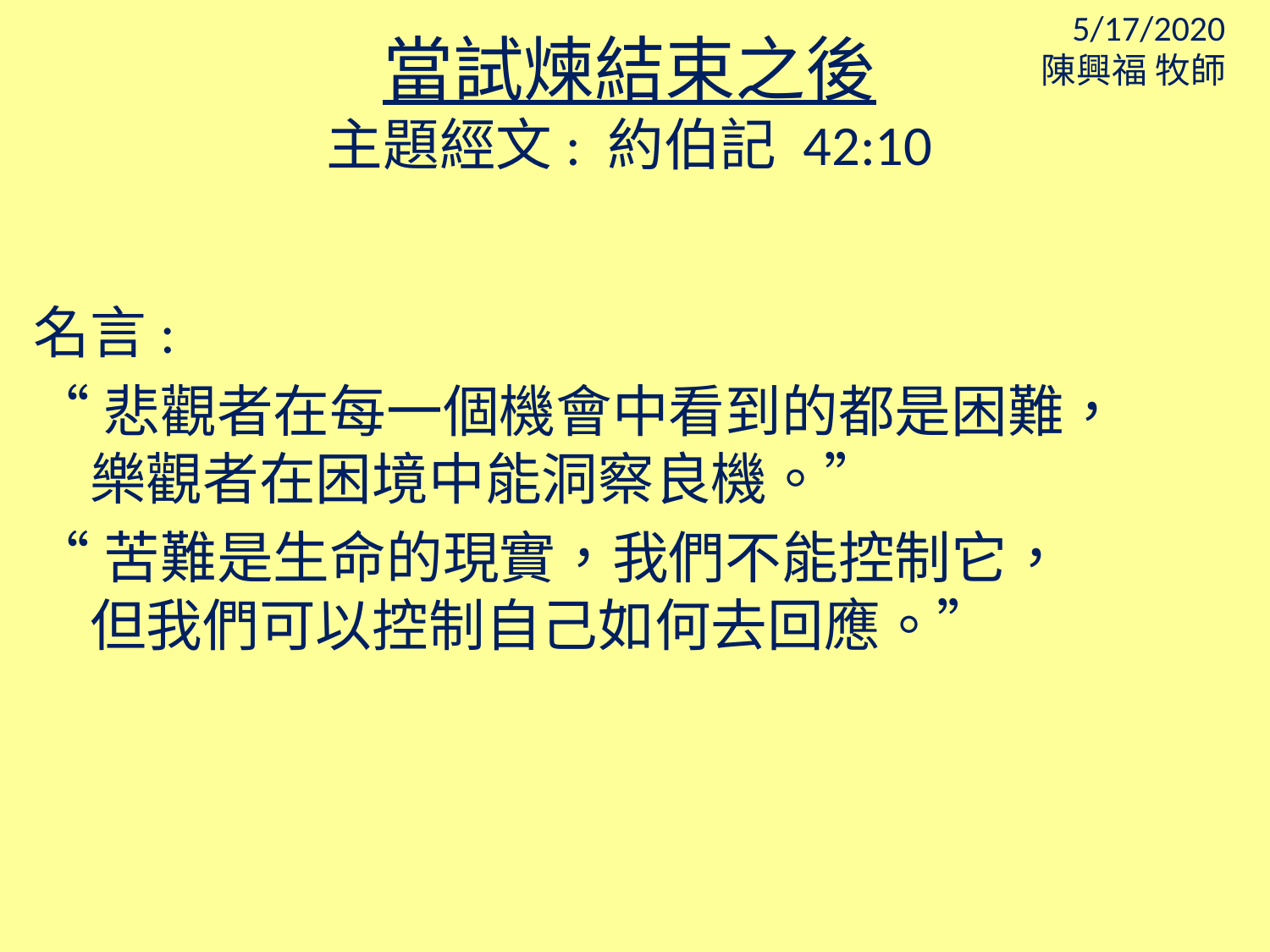

5/17/2020
陳興福 牧師
當試煉結束之後
主題經文: 約伯記 42:10

名言:
“悲觀者在每一個機會中看到的都是困難，	  樂觀者在困境中能洞察良機。”
“苦難是生命的現實，我們不能控制它，		  但我們可以控制自己如何去回應。”